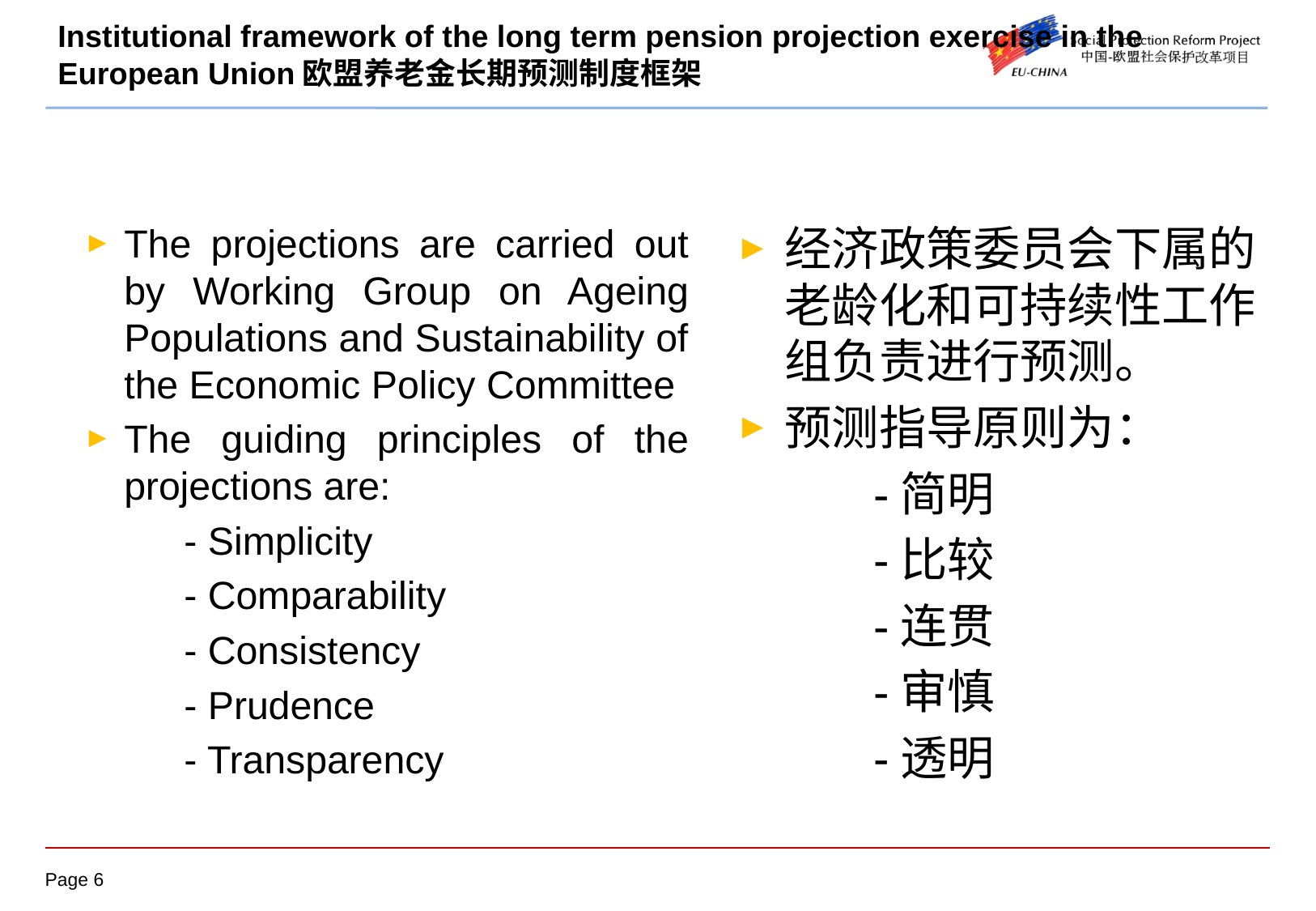

# Institutional framework of the long term pension projection exercise in the European Union欧盟养老金长期预测制度框架
The projections are carried out by Working Group on Ageing Populations and Sustainability of the Economic Policy Committee
The guiding principles of the projections are:
	- Simplicity
	- Comparability
	- Consistency
	- Prudence
	- Transparency
经济政策委员会下属的老龄化和可持续性工作组负责进行预测。
预测指导原则为：
-简明
-比较
-连贯
-审慎
-透明